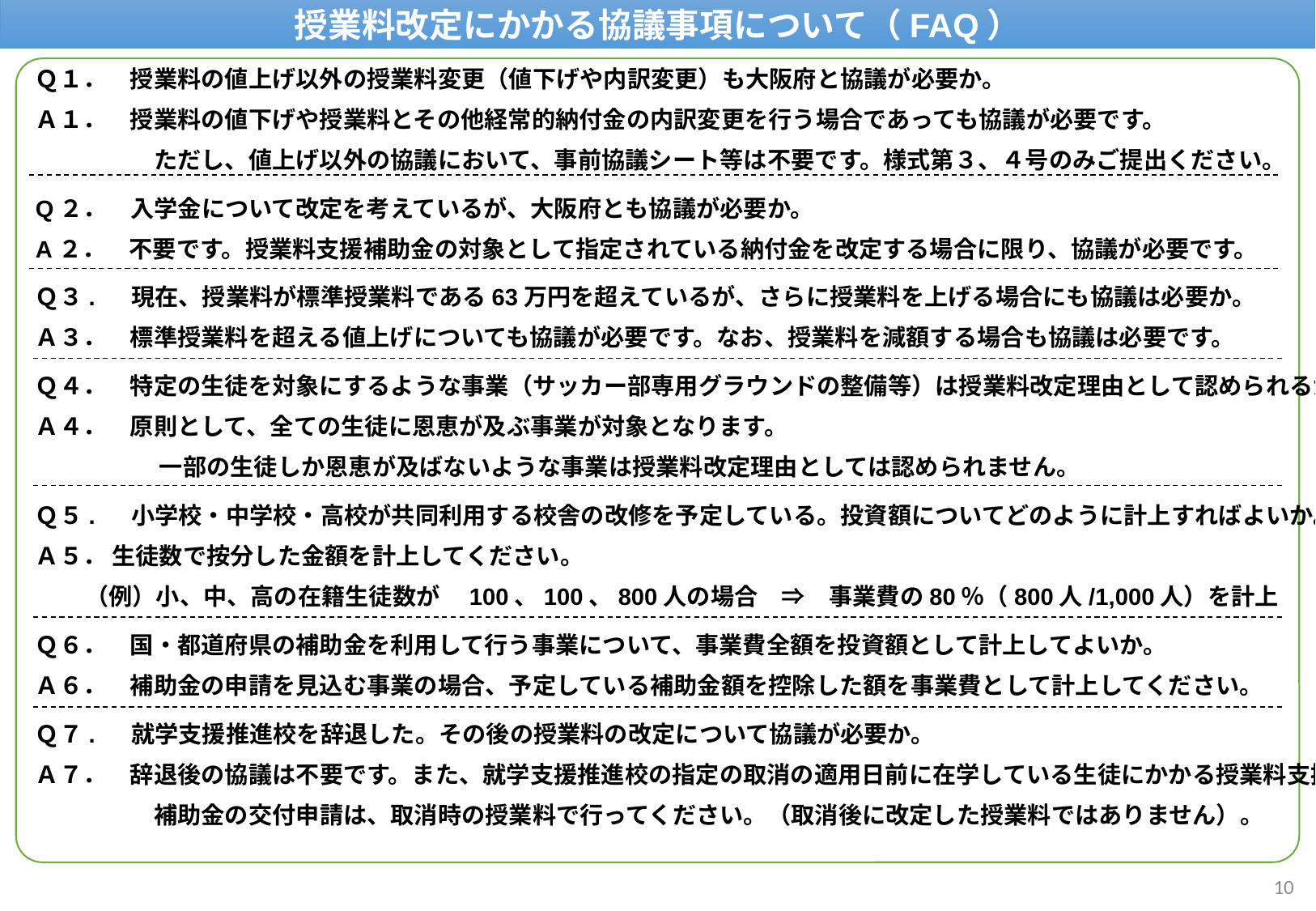

授業料改定にかかる協議事項について（FAQ）
Ｑ１．　授業料の値上げ以外の授業料変更（値下げや内訳変更）も大阪府と協議が必要か。
Ａ１．　授業料の値下げや授業料とその他経常的納付金の内訳変更を行う場合であっても協議が必要です。
　　　　　ただし、値上げ以外の協議において、事前協議シート等は不要です。様式第３、４号のみご提出ください。
Q２．　入学金について改定を考えているが、大阪府とも協議が必要か。
A２．　不要です。授業料支援補助金の対象として指定されている納付金を改定する場合に限り、協議が必要です。
Ｑ３. 　現在、授業料が標準授業料である63万円を超えているが、さらに授業料を上げる場合にも協議は必要か。
Ａ３．　標準授業料を超える値上げについても協議が必要です。なお、授業料を減額する場合も協議は必要です。
Ｑ４．　特定の生徒を対象にするような事業（サッカー部専用グラウンドの整備等）は授業料改定理由として認められるか。
Ａ４．　原則として、全ての生徒に恩恵が及ぶ事業が対象となります。
　　　　　 一部の生徒しか恩恵が及ばないような事業は授業料改定理由としては認められません。
Ｑ５. 　小学校・中学校・高校が共同利用する校舎の改修を予定している。投資額についてどのように計上すればよいか。
Ａ５． 生徒数で按分した金額を計上してください。
        （例）小、中、高の在籍生徒数が　100、100、800人の場合　⇒　事業費の80％（800人/1,000人）を計上
Ｑ６．　国・都道府県の補助金を利用して行う事業について、事業費全額を投資額として計上してよいか。
Ａ６．　補助金の申請を見込む事業の場合、予定している補助金額を控除した額を事業費として計上してください。
Ｑ７. 　就学支援推進校を辞退した。その後の授業料の改定について協議が必要か。
Ａ７．　辞退後の協議は不要です。また、就学支援推進校の指定の取消の適用日前に在学している生徒にかかる授業料支援
　　　　　補助金の交付申請は、取消時の授業料で行ってください。（取消後に改定した授業料ではありません）。

10